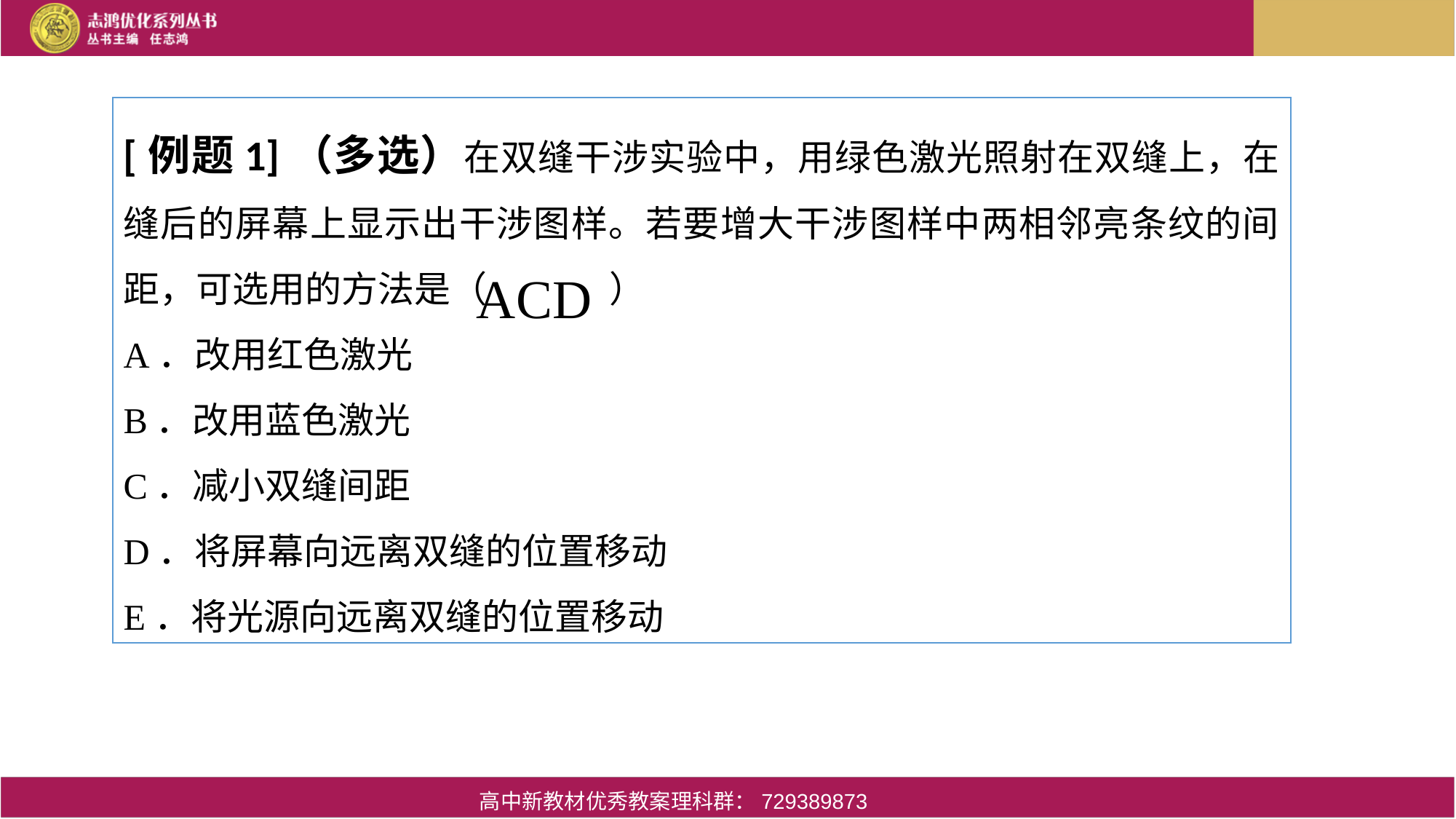

[例题1]（多选）在双缝干涉实验中，用绿色激光照射在双缝上，在缝后的屏幕上显示出干涉图样。若要增大干涉图样中两相邻亮条纹的间距，可选用的方法是（               ）
A．改用红色激光
B．改用蓝色激光
C．减小双缝间距
D．将屏幕向远离双缝的位置移动
E．将光源向远离双缝的位置移动
ACD